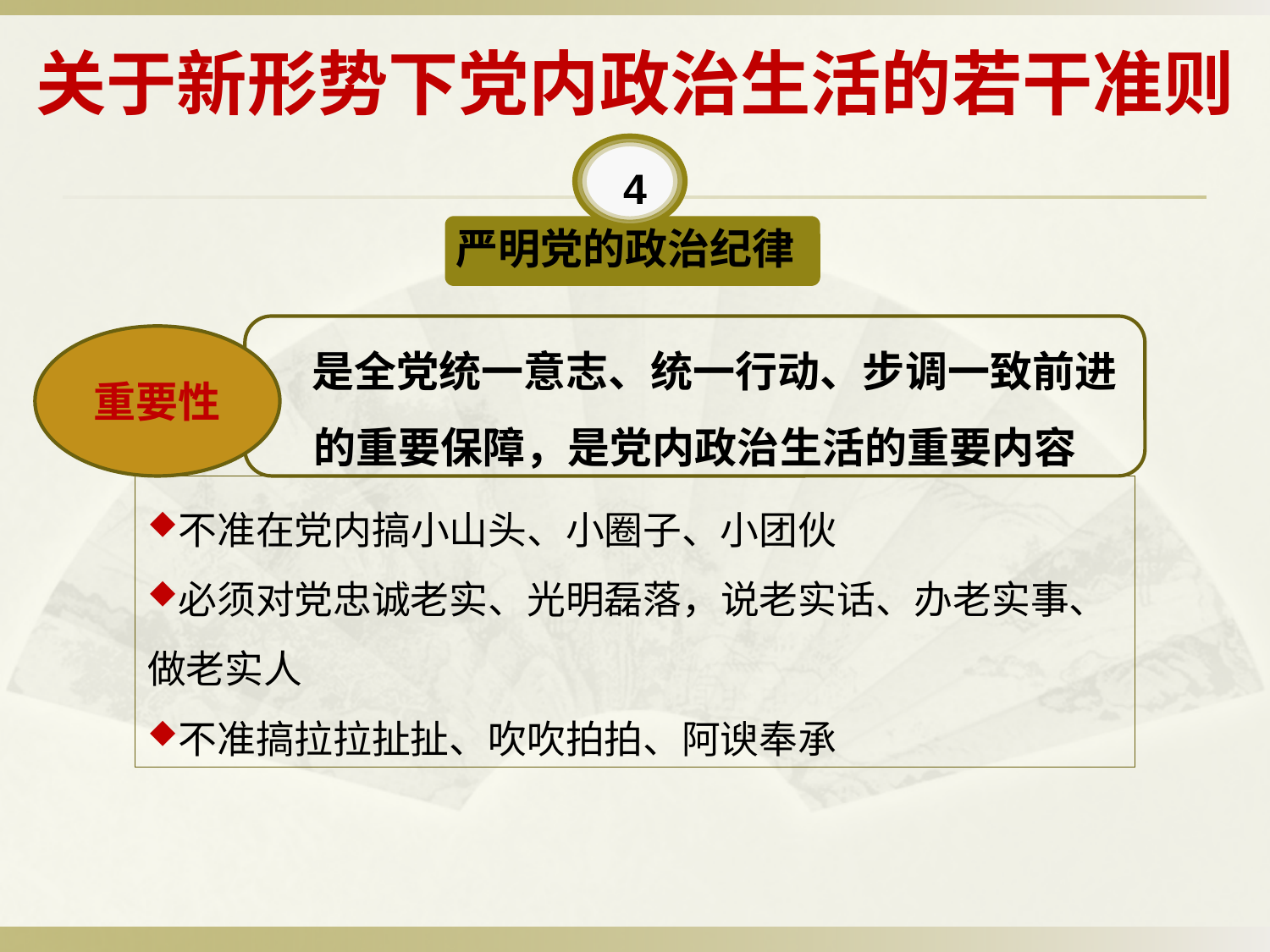

# 关于新形势下党内政治生活的若干准则

4

严明党的政治纪律
   是全党统一意志、统一行动、步调一致前进的重要保障，是党内政治生活的重要内容
重要性
不准在党内搞小山头、小圈子、小团伙
必须对党忠诚老实、光明磊落，说老实话、办老实事、做老实人
不准搞拉拉扯扯、吹吹拍拍、阿谀奉承